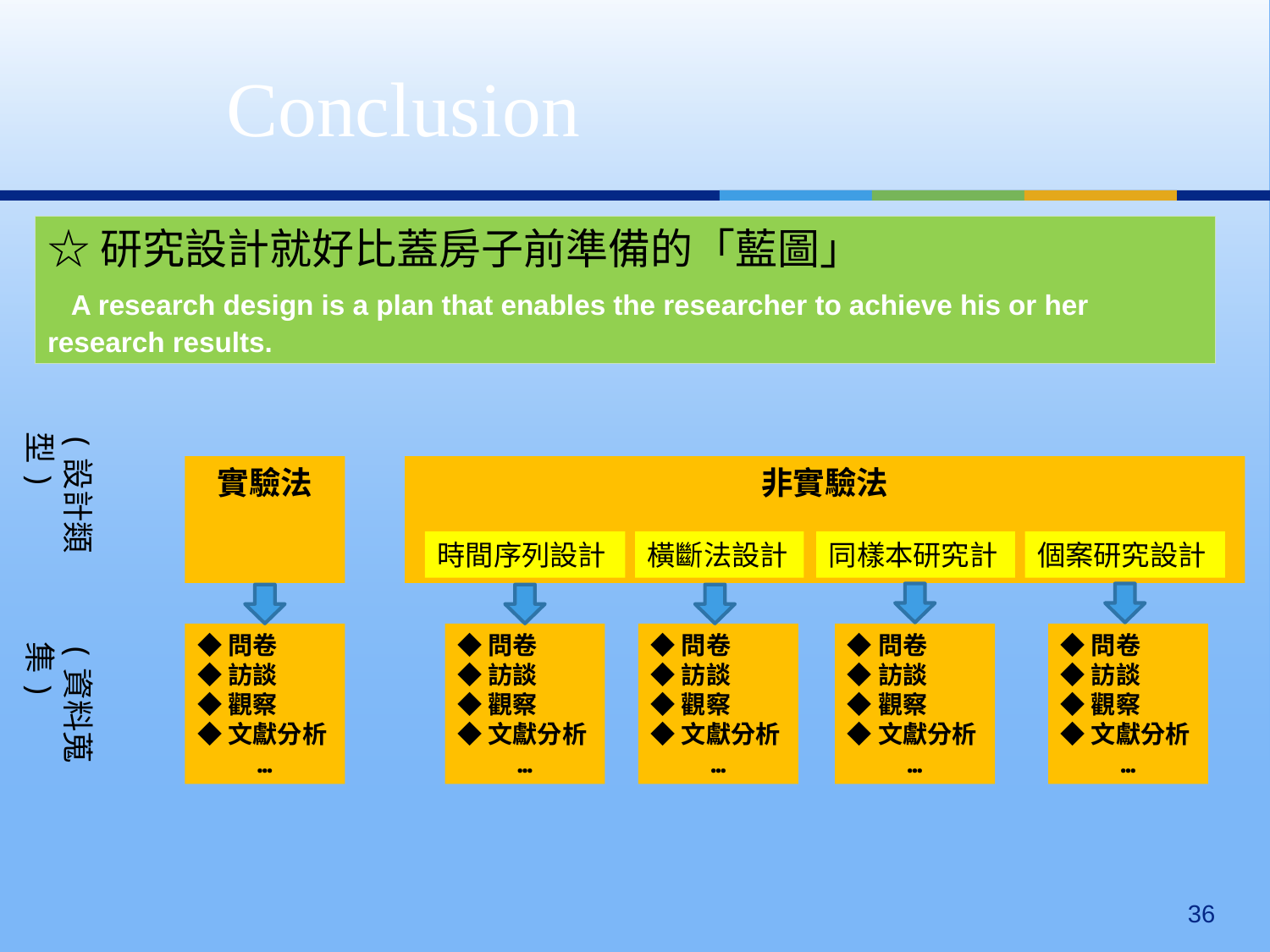

Conclusion
☆研究設計就好比蓋房子前準備的「藍圖」
  A research design is a plan that enables the researcher to achieve his or her research results.
(設計類型)
實驗法

非實驗法

時間序列設計
橫斷法設計
同樣本研究計
個案研究設計

◆問卷
◆訪談
◆觀察
◆文獻分析
…
◆問卷
◆訪談
◆觀察
◆文獻分析
…
◆問卷
◆訪談
◆觀察
◆文獻分析
…
◆問卷
◆訪談
◆觀察
◆文獻分析
…
◆問卷
◆訪談
◆觀察
◆文獻分析
…
(資料蒐集)
36